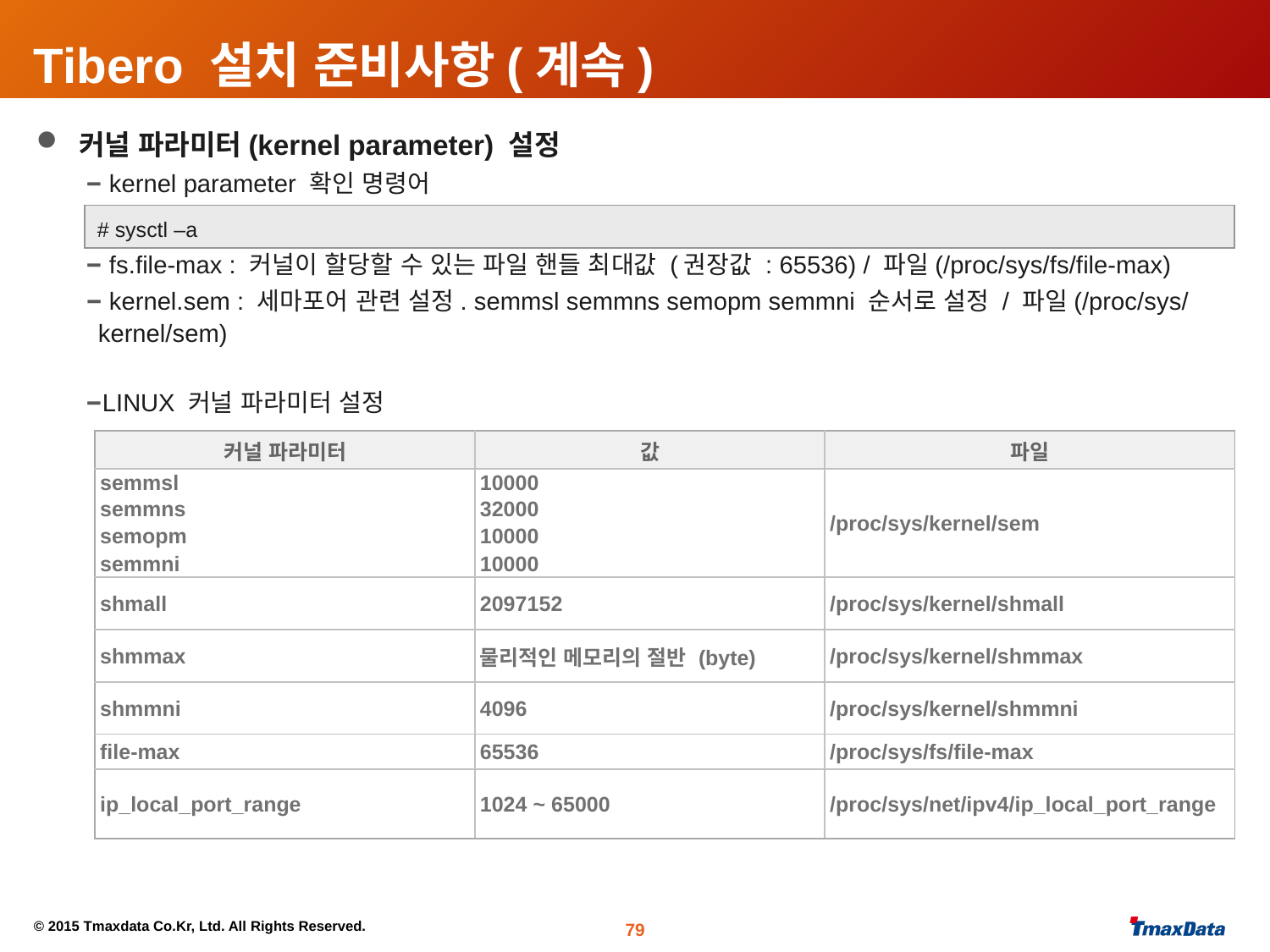

# Tibero 설치 준비사항(계속)
 커널 파라미터(kernel parameter) 설정
 kernel parameter 확인 명령어

 fs.file-max : 커널이 할당할 수 있는 파일 핸들 최대값 (권장값 : 65536) / 파일(/proc/sys/fs/file-max)
 kernel.sem : 세마포어 관련 설정. semmsl semmns semopm semmni 순서로 설정 / 파일(/proc/sys/kernel/sem)
LINUX 커널 파라미터 설정

# sysctl –a
| 커널 파라미터 | 값 | 파일 |
| --- | --- | --- |
| semmsl | 10000 | /proc/sys/kernel/sem |
| semmns | 32000 |  |
| semopm | 10000 |  |
| semmni | 10000 |  |
| shmall | 2097152 | /proc/sys/kernel/shmall |
| shmmax | 물리적인 메모리의 절반 (byte) | /proc/sys/kernel/shmmax |
| shmmni | 4096 | /proc/sys/kernel/shmmni |
| file-max | 65536 | /proc/sys/fs/file-max |
| ip\_local\_port\_range | 1024 ~ 65000 | /proc/sys/net/ipv4/ip\_local\_port\_range |